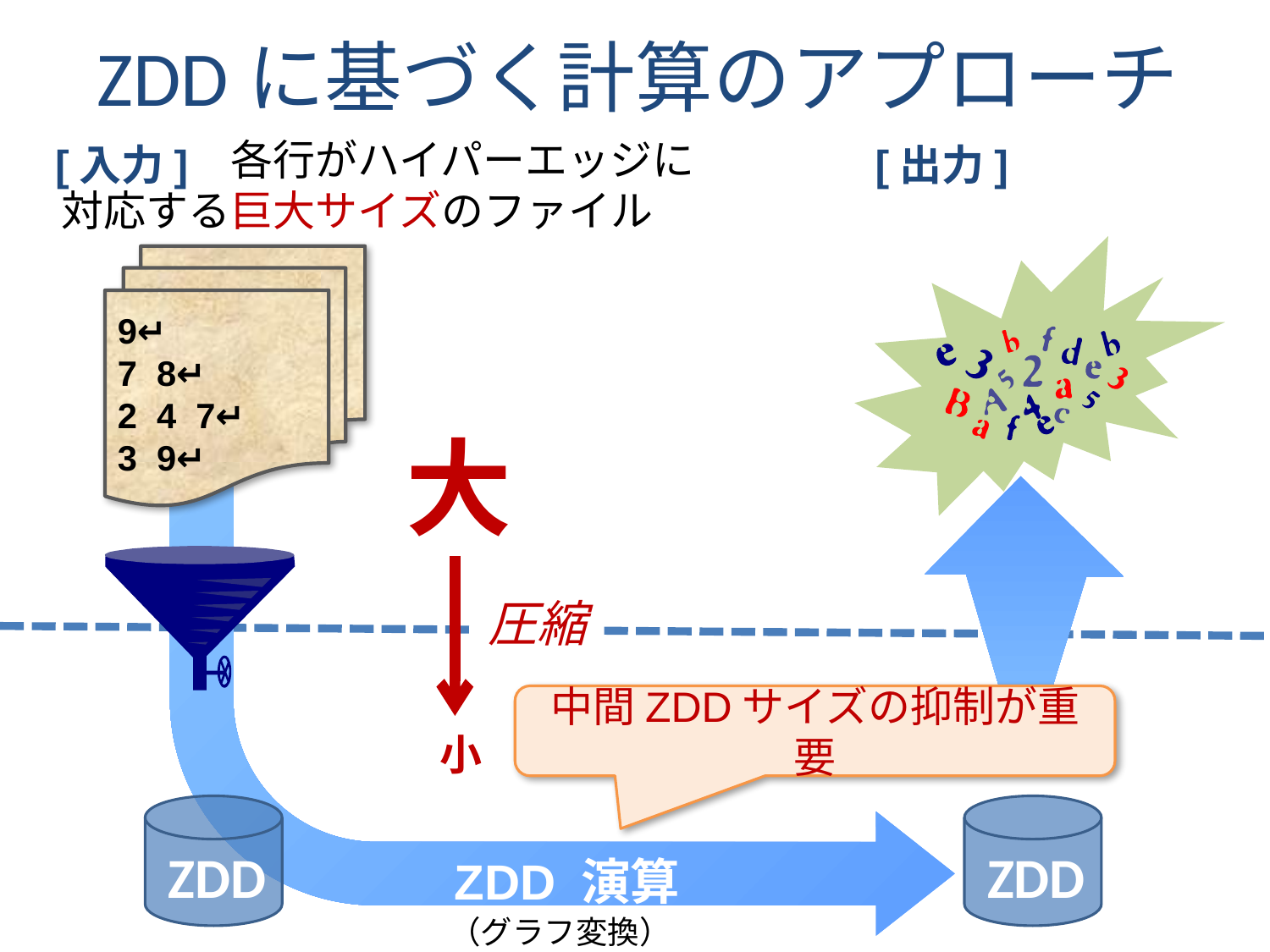

# ZDDに基づく計算のアプローチ
　　　　各行がハイパーエッジに
対応する巨大サイズのファイル
[入力]
[出力]

9↵
7  8↵
2  4  7↵
3  9↵
大
圧縮
小

ZDD

ZDD
中間ZDDサイズの抑制が重要
ZDD 演算
（グラフ変換）